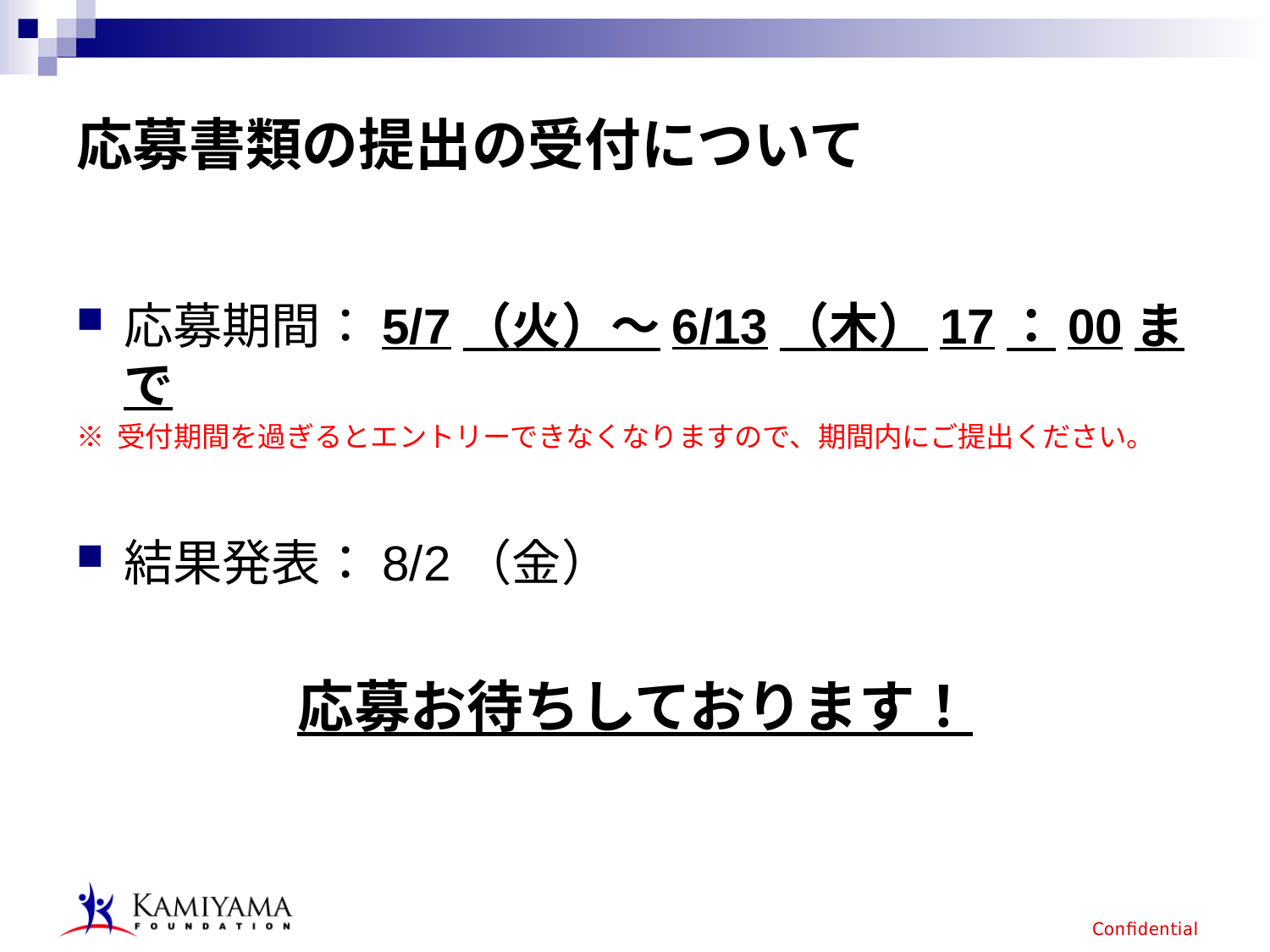

# 応募書類の提出の受付について

応募期間：5/7（火）～6/13（木）17：00まで
※ 受付期間を過ぎるとエントリーできなくなりますので、期間内にご提出ください。

結果発表：8/2（金）

応募お待ちしております！